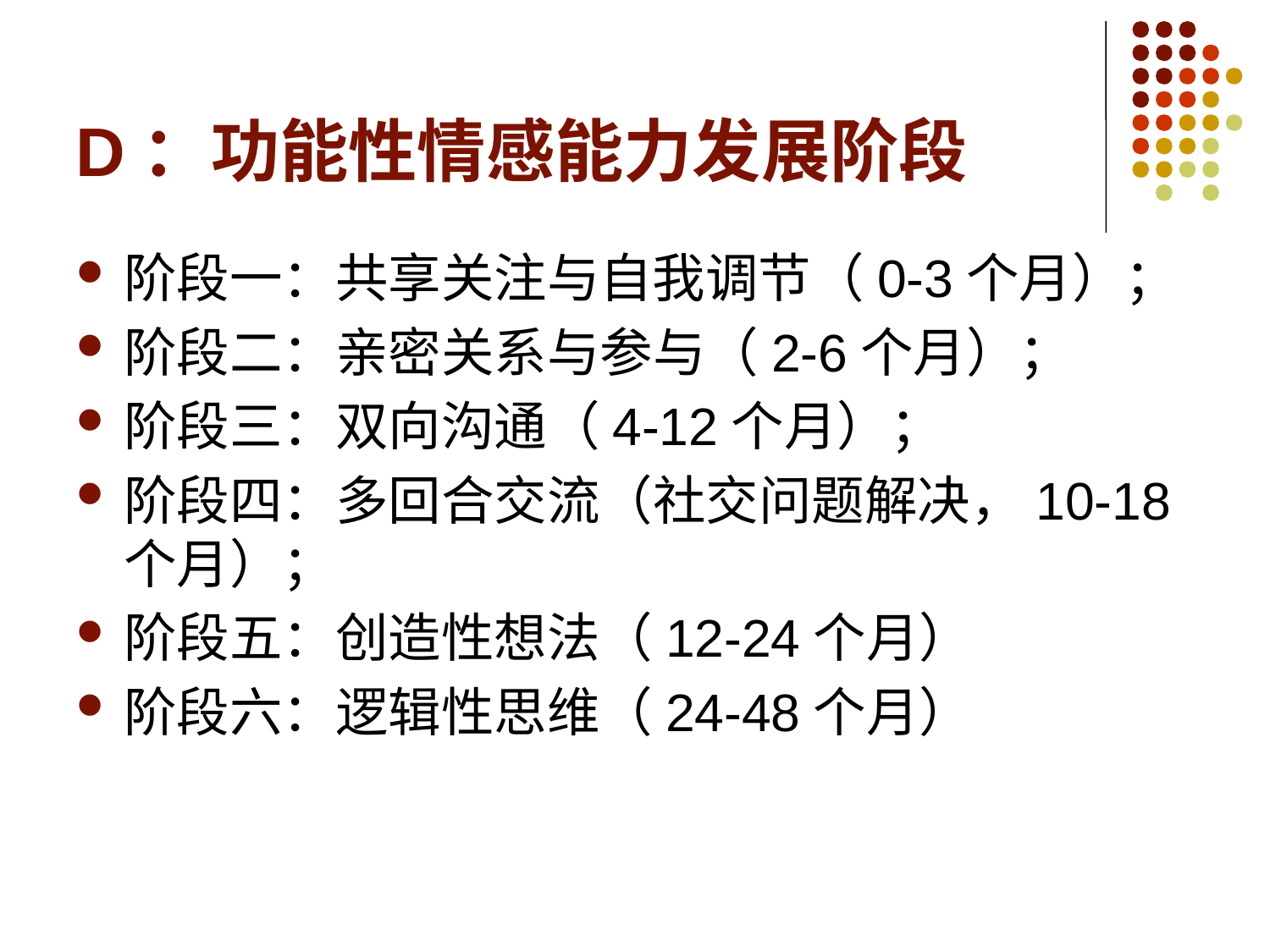

# D：功能性情感能力发展阶段
阶段一：共享关注与自我调节（0-3个月）；
阶段二：亲密关系与参与（2-6个月）；
阶段三：双向沟通（4-12个月）；
阶段四：多回合交流（社交问题解决，10-18个月）；
阶段五：创造性想法（12-24个月）
阶段六：逻辑性思维（24-48个月）